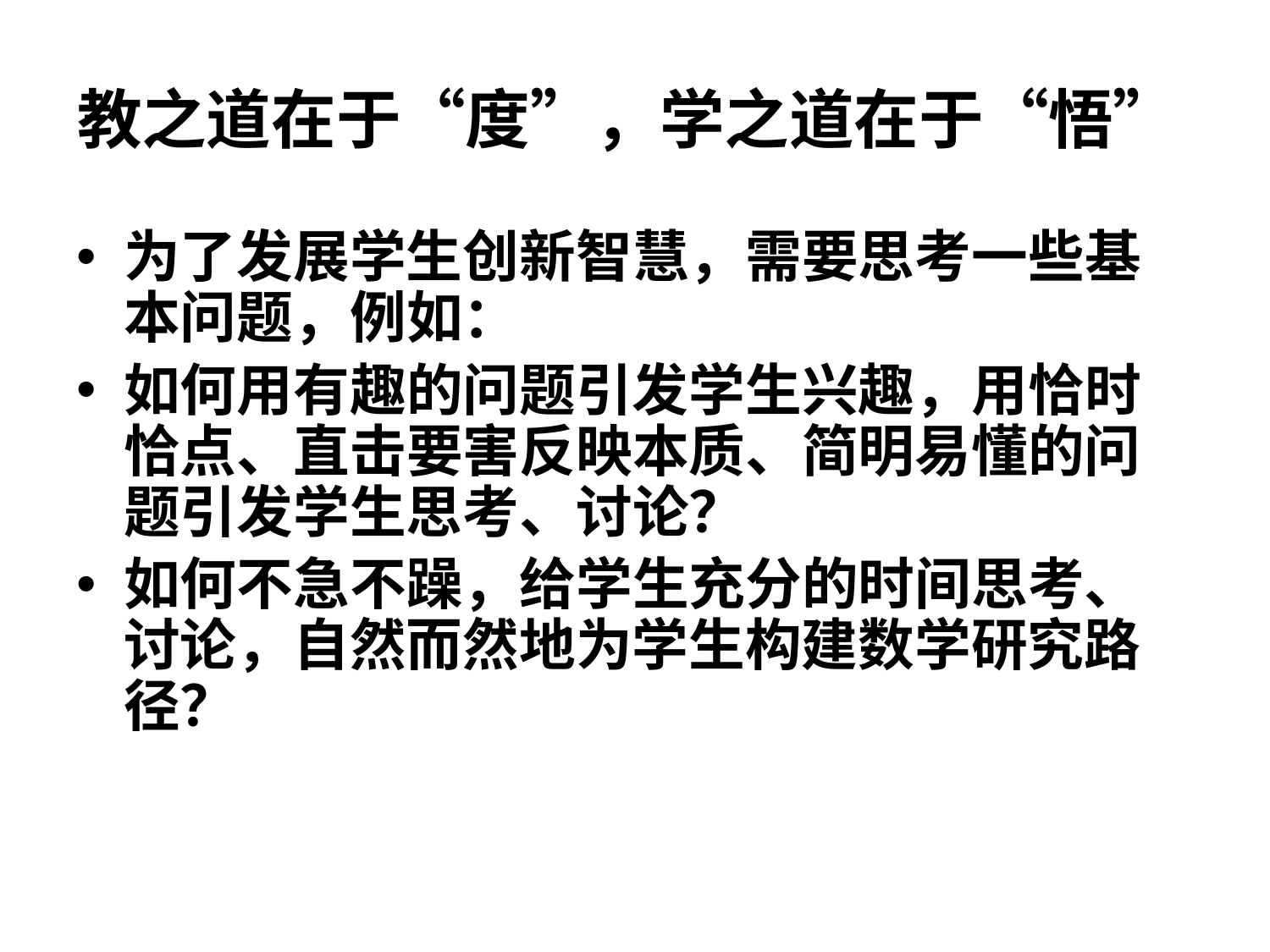

# 教之道在于“度”，学之道在于“悟”
为了发展学生创新智慧，需要思考一些基本问题，例如：
如何用有趣的问题引发学生兴趣，用恰时恰点、直击要害反映本质、简明易懂的问题引发学生思考、讨论？
如何不急不躁，给学生充分的时间思考、讨论，自然而然地为学生构建数学研究路径？